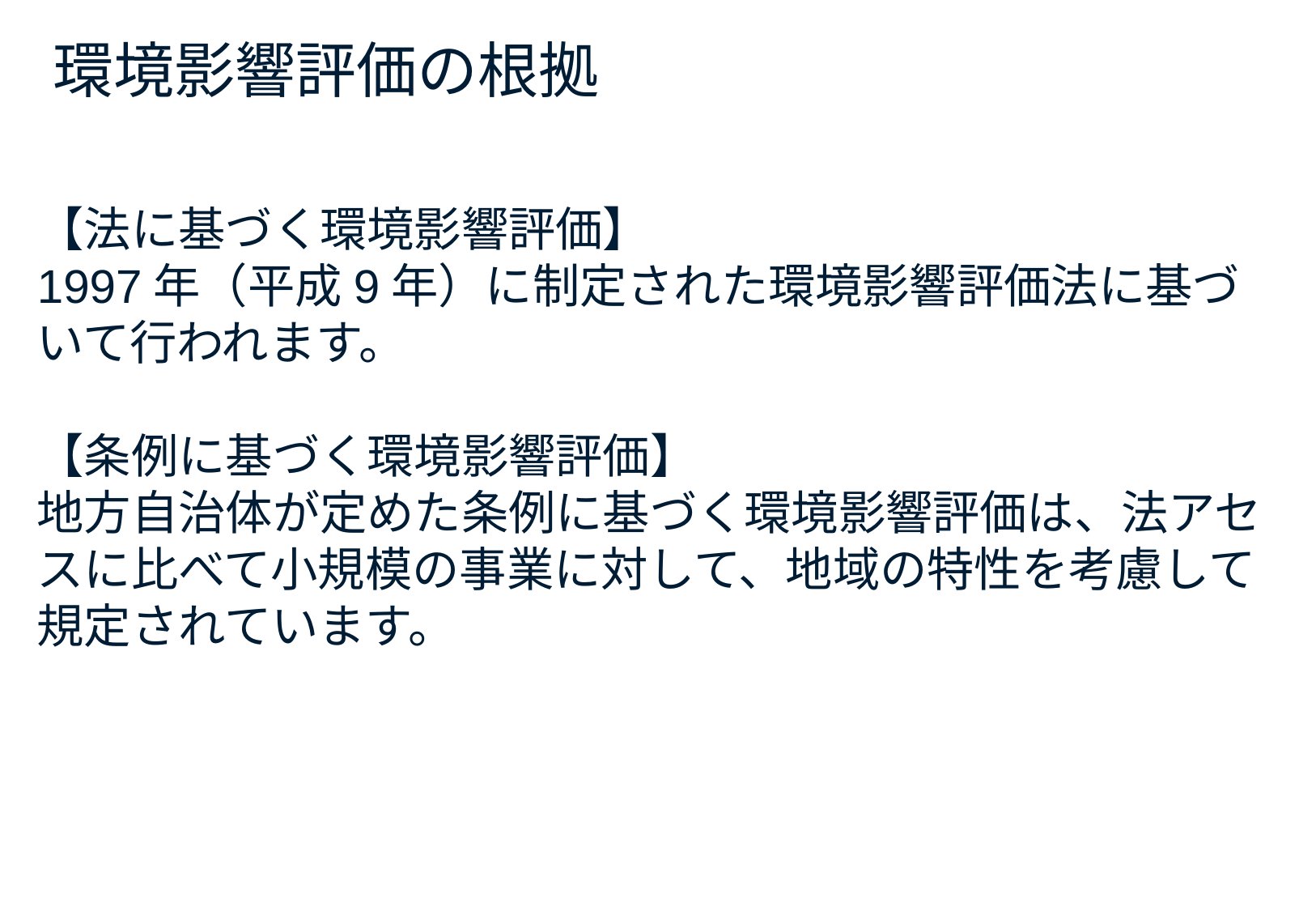

環境影響評価の根拠
【法に基づく環境影響評価】﻿
1997年（平成9年）に制定された環境影響評価法に基づいて行われます。

【条例に基づく環境影響評価】﻿
地方自治体が定めた条例に基づく環境影響評価は、法アセスに比べて小規模の事業に対して、地域の特性を考慮して規定されています。
﻿